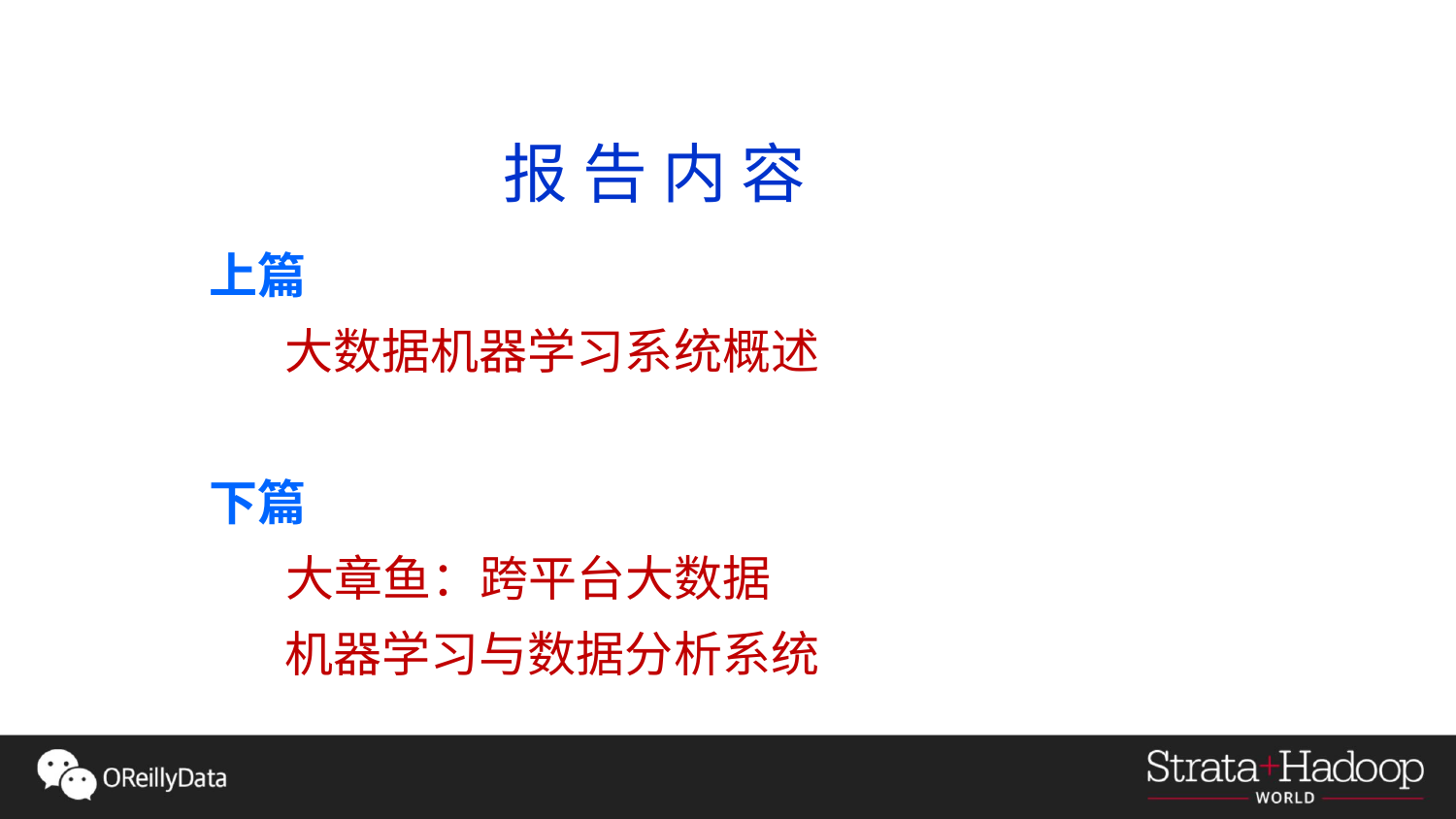

报 告 内 容
# 上篇 大数据机器学习系统概述 下篇 大章鱼：跨平台大数据 机器学习与数据分析系统